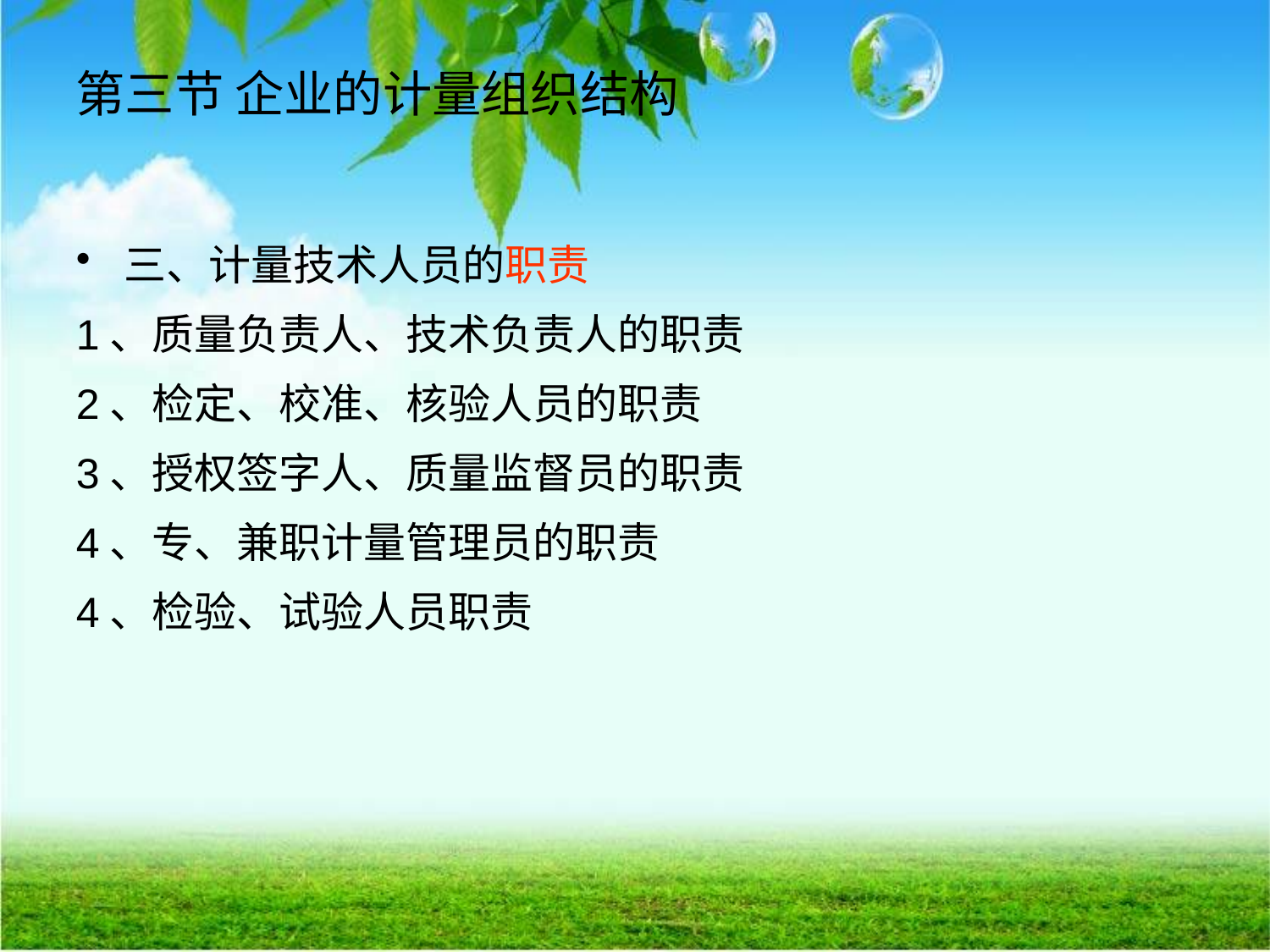

三、计量技术人员的职责
1、质量负责人、技术负责人的职责
2、检定、校准、核验人员的职责
3、授权签字人、质量监督员的职责
4、专、兼职计量管理员的职责
4、检验、试验人员职责

# 第三节 企业的计量组织结构